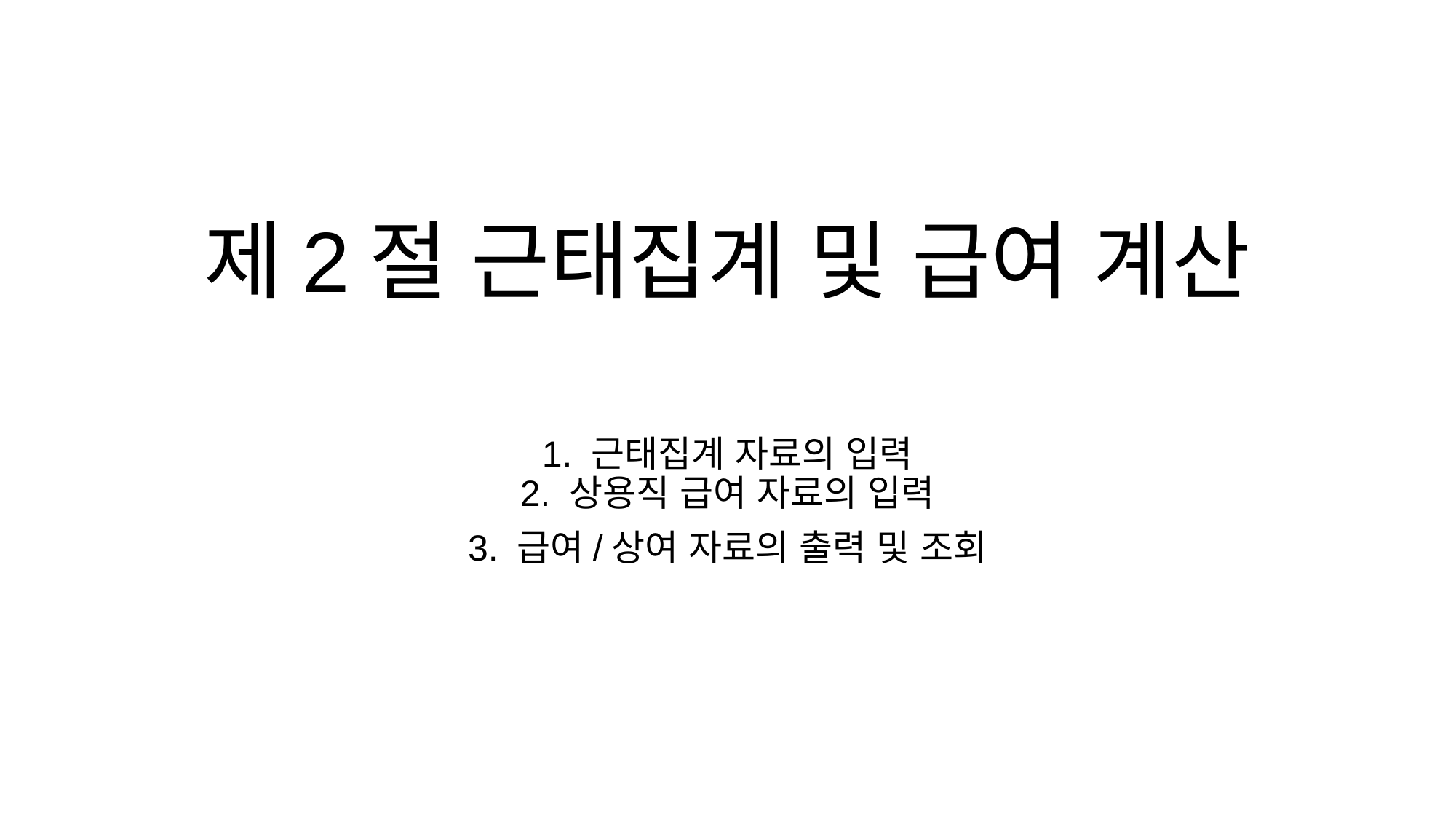

# 제2절 근태집계 및 급여 계산
1. 근태집계 자료의 입력
2. 상용직 급여 자료의 입력
3. 급여/상여 자료의 출력 및 조회